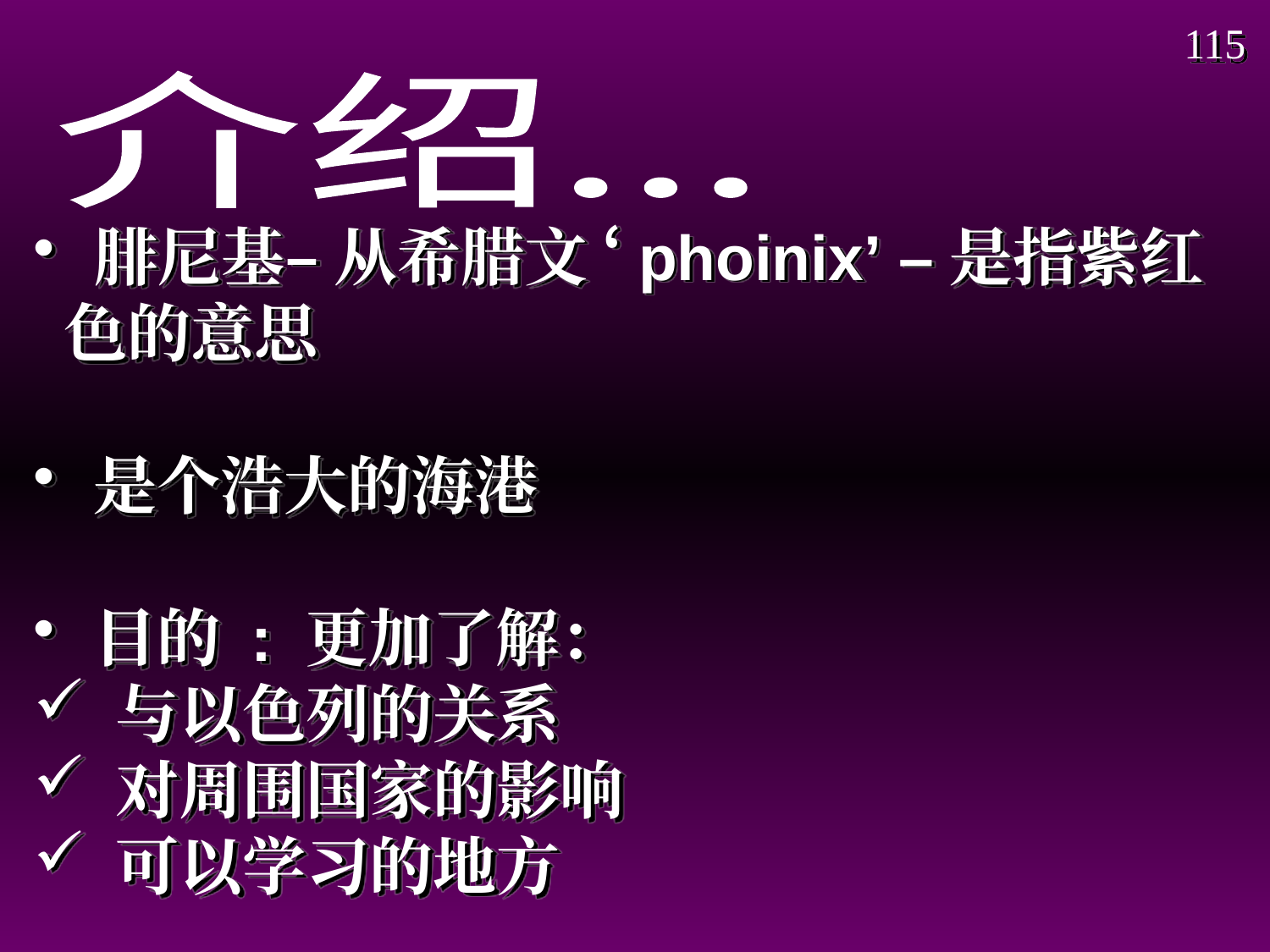

115
介绍...
 腓尼基– 从希腊文 ‘phoinix’ –是指紫红色的意思

 是个浩大的海港

 目的 : 更加了解：
 与以色列的关系
 对周围国家的影响
 可以学习的地方